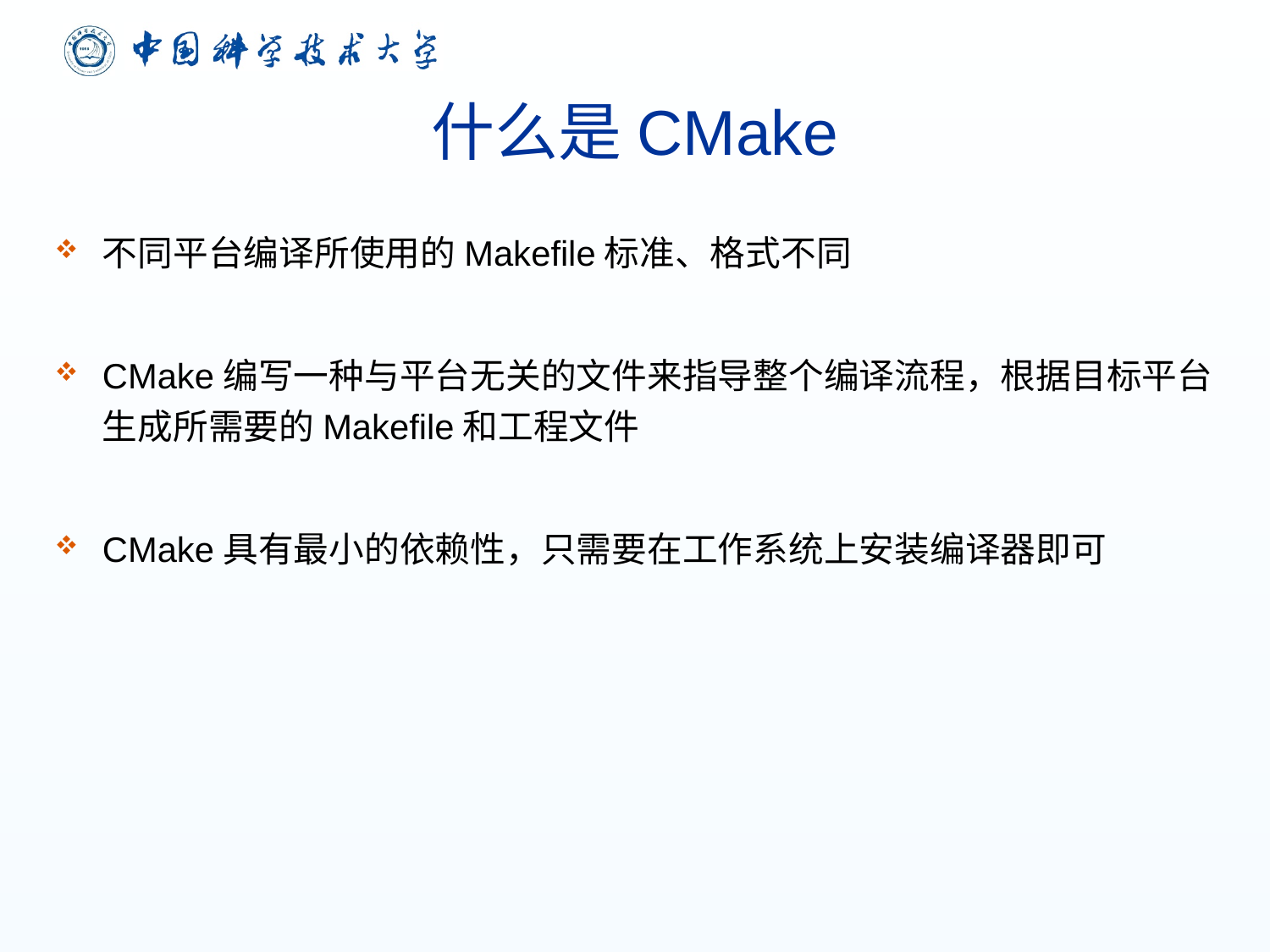

# 什么是CMake
不同平台编译所使用的Makefile标准、格式不同

CMake编写一种与平台无关的文件来指导整个编译流程，根据目标平台生成所需要的Makefile和工程文件

CMake具有最小的依赖性，只需要在工作系统上安装编译器即可